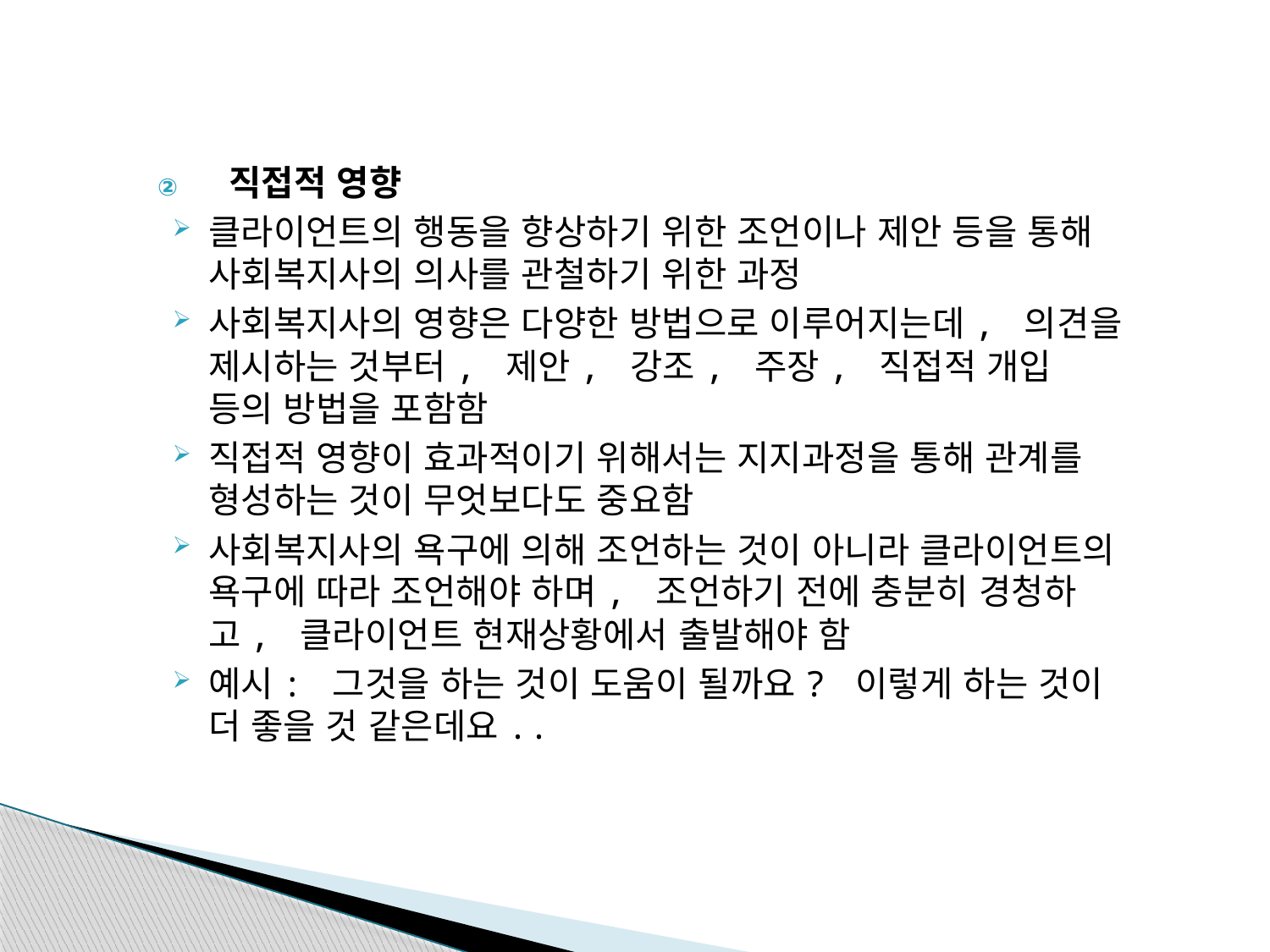

직접적 영향
클라이언트의 행동을 향상하기 위한 조언이나 제안 등을 통해 사회복지사의 의사를 관철하기 위한 과정
사회복지사의 영향은 다양한 방법으로 이루어지는데, 의견을 제시하는 것부터, 제안, 강조, 주장, 직접적 개입 등의 방법을 포함함
직접적 영향이 효과적이기 위해서는 지지과정을 통해 관계를 형성하는 것이 무엇보다도 중요함
사회복지사의 욕구에 의해 조언하는 것이 아니라 클라이언트의 욕구에 따라 조언해야 하며, 조언하기 전에 충분히 경청하고, 클라이언트 현재상황에서 출발해야 함
예시: 그것을 하는 것이 도움이 될까요? 이렇게 하는 것이 더 좋을 것 같은데요..